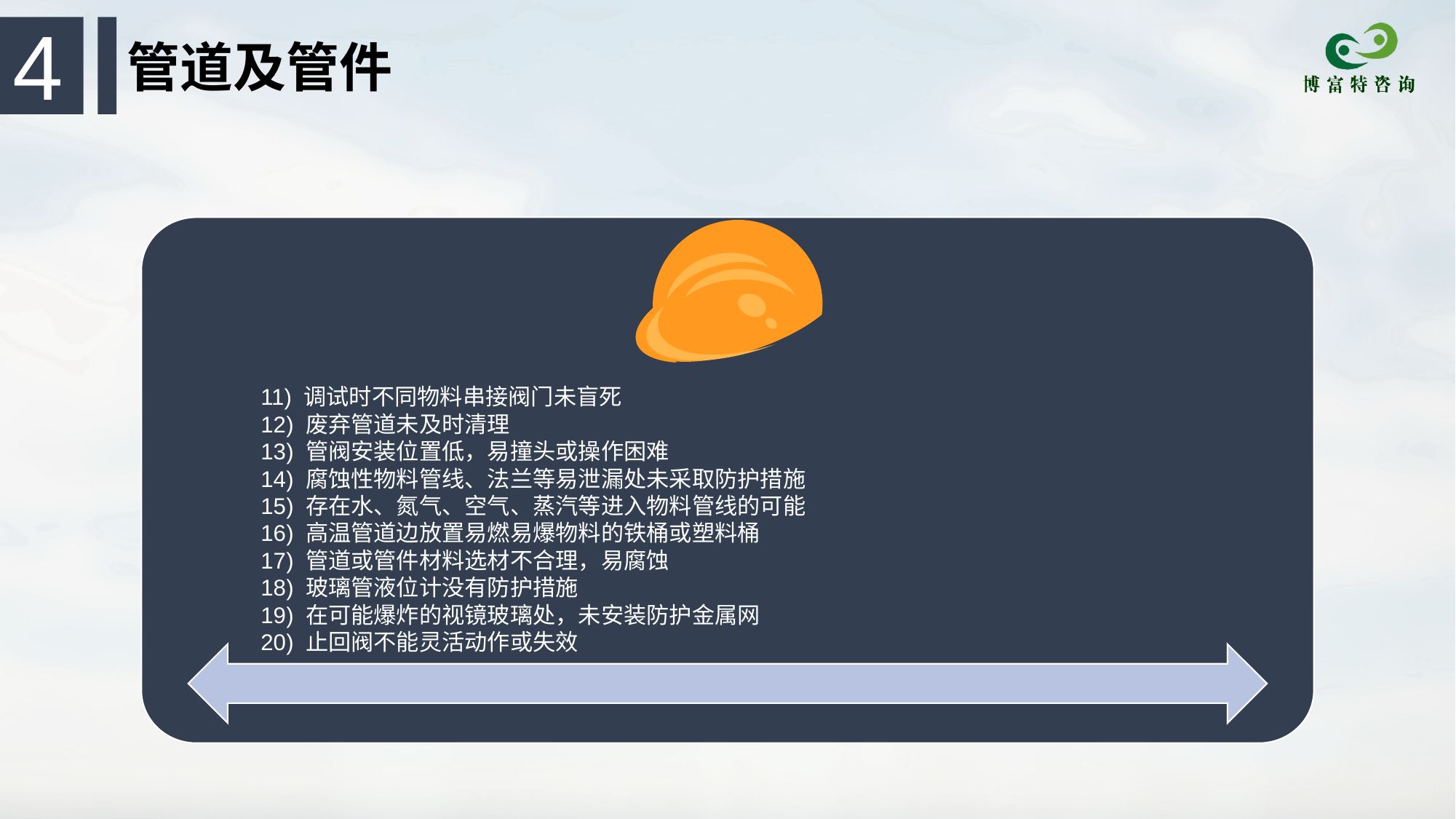

4

管道及管件
11) 调试时不同物料串接阀门未盲死
12) 废弃管道未及时清理
13) 管阀安装位置低，易撞头或操作困难
14) 腐蚀性物料管线、法兰等易泄漏处未采取防护措施
15) 存在水、氮气、空气、蒸汽等进入物料管线的可能
16) 高温管道边放置易燃易爆物料的铁桶或塑料桶
17) 管道或管件材料选材不合理，易腐蚀
18) 玻璃管液位计没有防护措施
19) 在可能爆炸的视镜玻璃处，未安装防护金属网
20) 止回阀不能灵活动作或失效